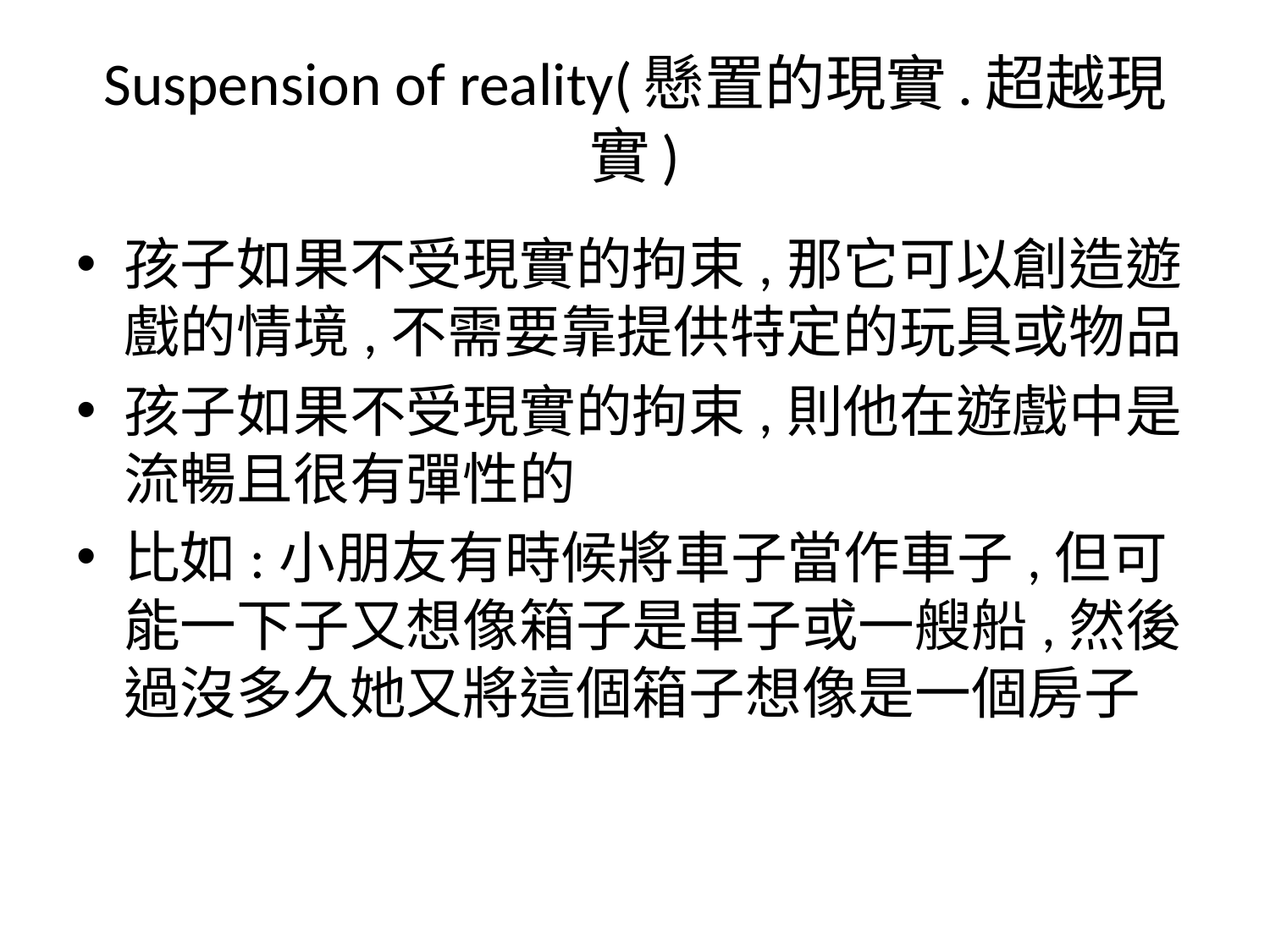

# Suspension of reality(懸置的現實.超越現實)
孩子如果不受現實的拘束,那它可以創造遊戲的情境,不需要靠提供特定的玩具或物品
孩子如果不受現實的拘束,則他在遊戲中是流暢且很有彈性的
比如:小朋友有時候將車子當作車子,但可能一下子又想像箱子是車子或一艘船,然後過沒多久她又將這個箱子想像是一個房子